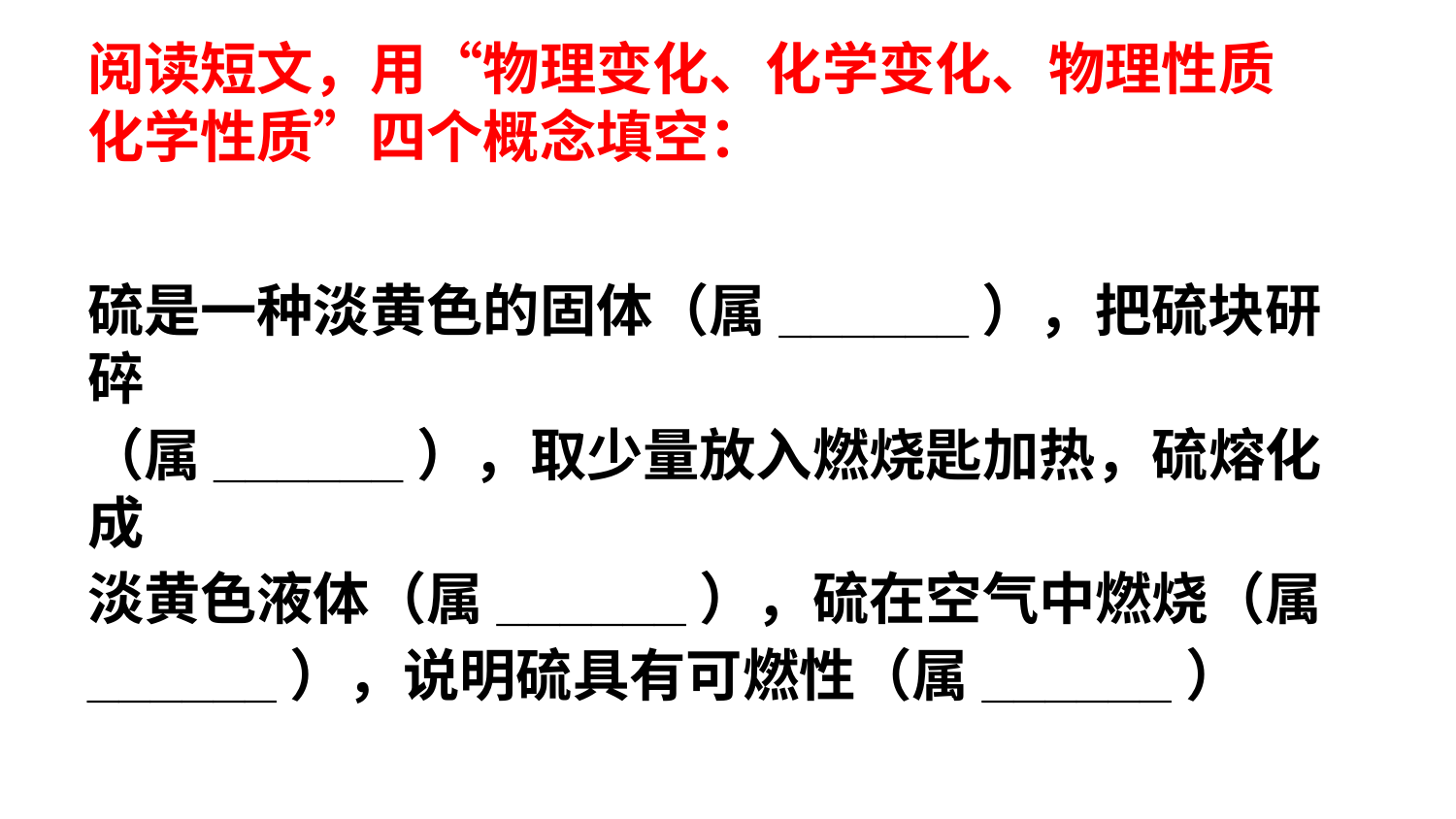

# 阅读短文，用“物理变化、化学变化、物理性质 化学性质”四个概念填空：

硫是一种淡黄色的固体（属______），把硫块研碎
（属______），取少量放入燃烧匙加热，硫熔化成
淡黄色液体（属______），硫在空气中燃烧（属
______），说明硫具有可燃性（属______）